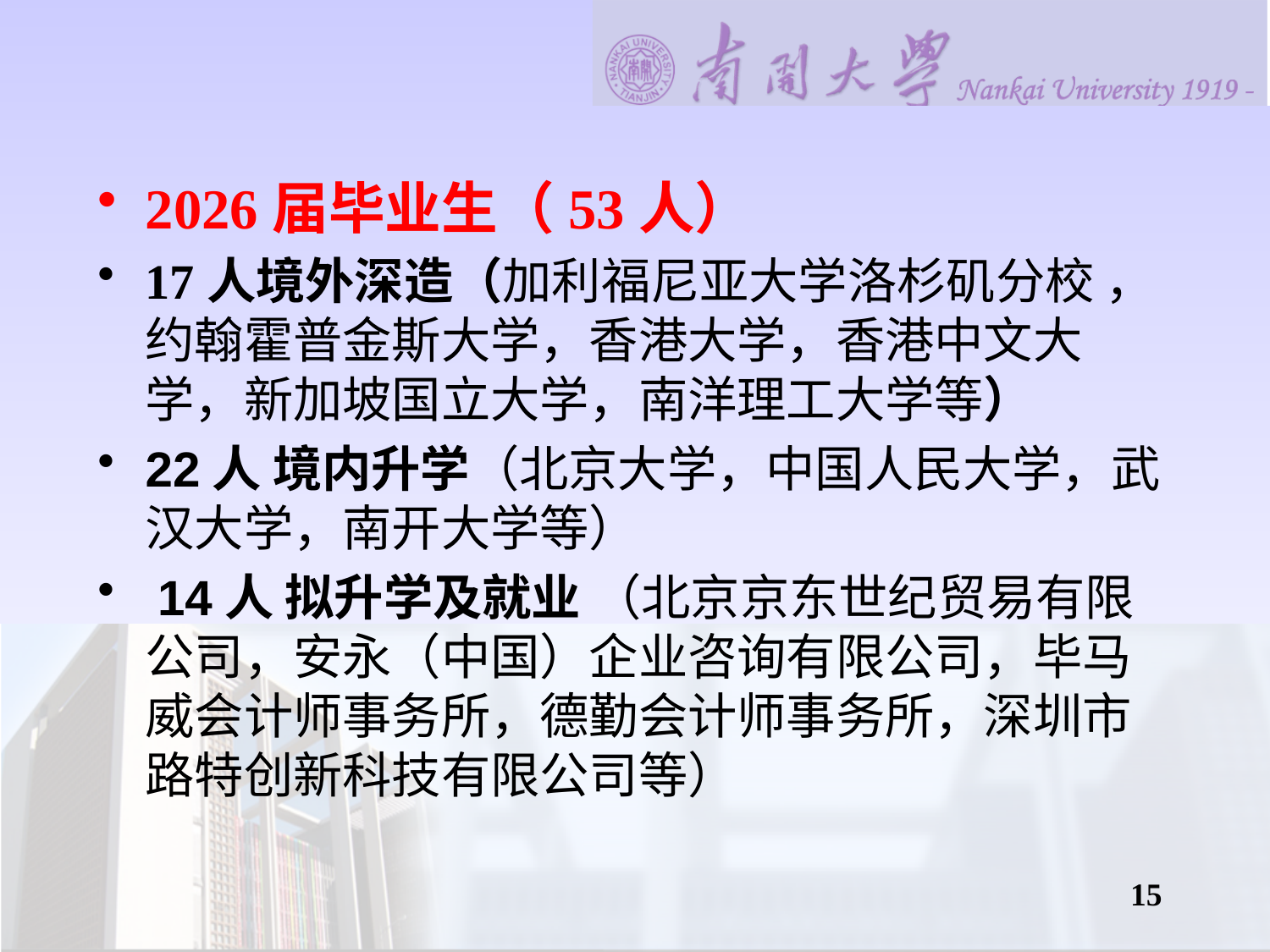

2026届毕业生（53人）
17人境外深造（加利福尼亚大学洛杉矶分校 ，约翰霍普金斯大学，香港大学，香港中文大学，新加坡国立大学，南洋理工大学等）
22人 境内升学（北京大学，中国人民大学，武汉大学，南开大学等）
 14人 拟升学及就业 （北京京东世纪贸易有限公司，安永（中国）企业咨询有限公司，毕马威会计师事务所，德勤会计师事务所，深圳市路特创新科技有限公司等）

15